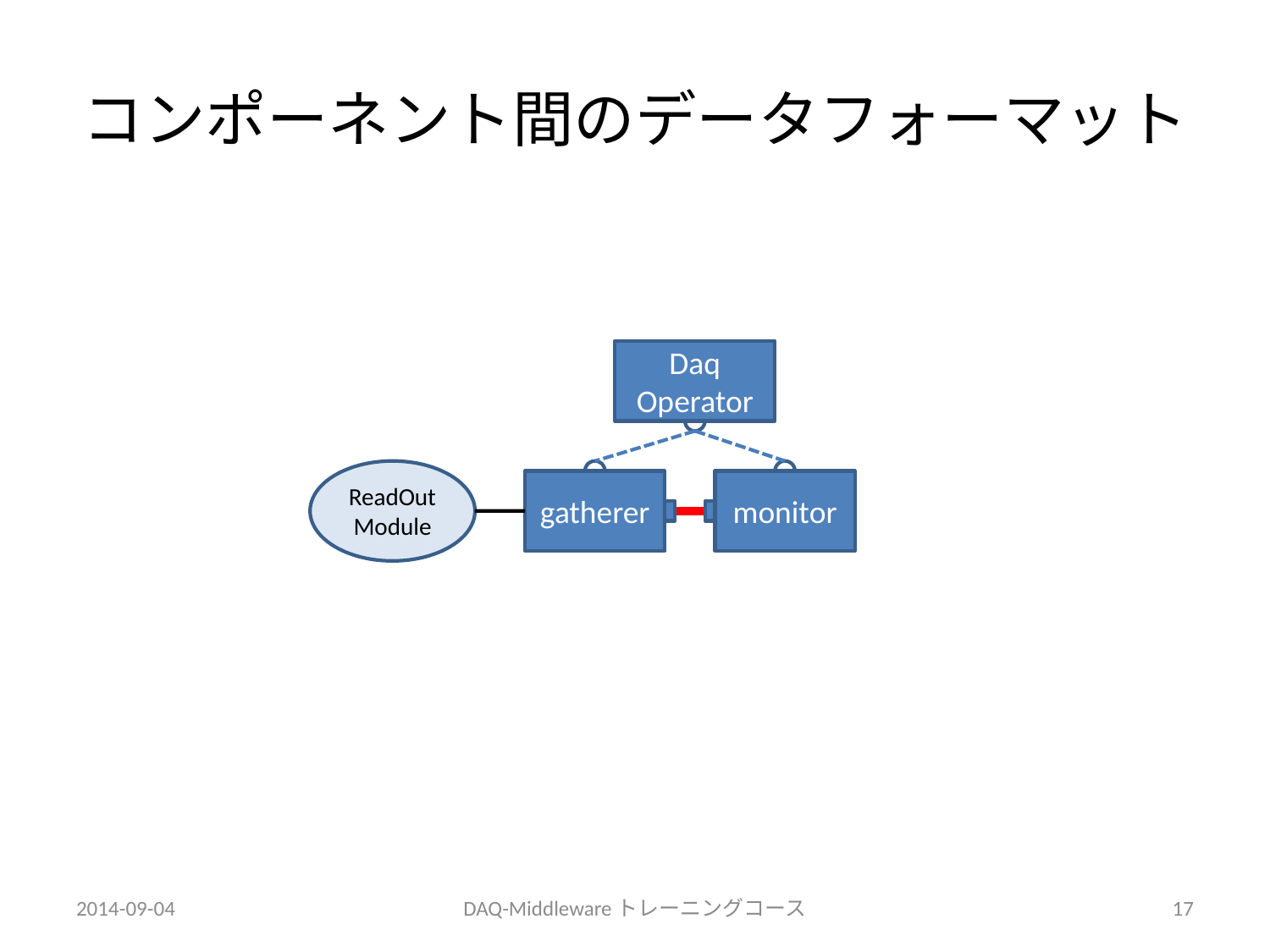

# コンポーネント間のデータフォーマット
Daq Operator

ReadOutModule

gatherer
monitor

2014-09-04
DAQ-Middlewareトレーニングコース
17